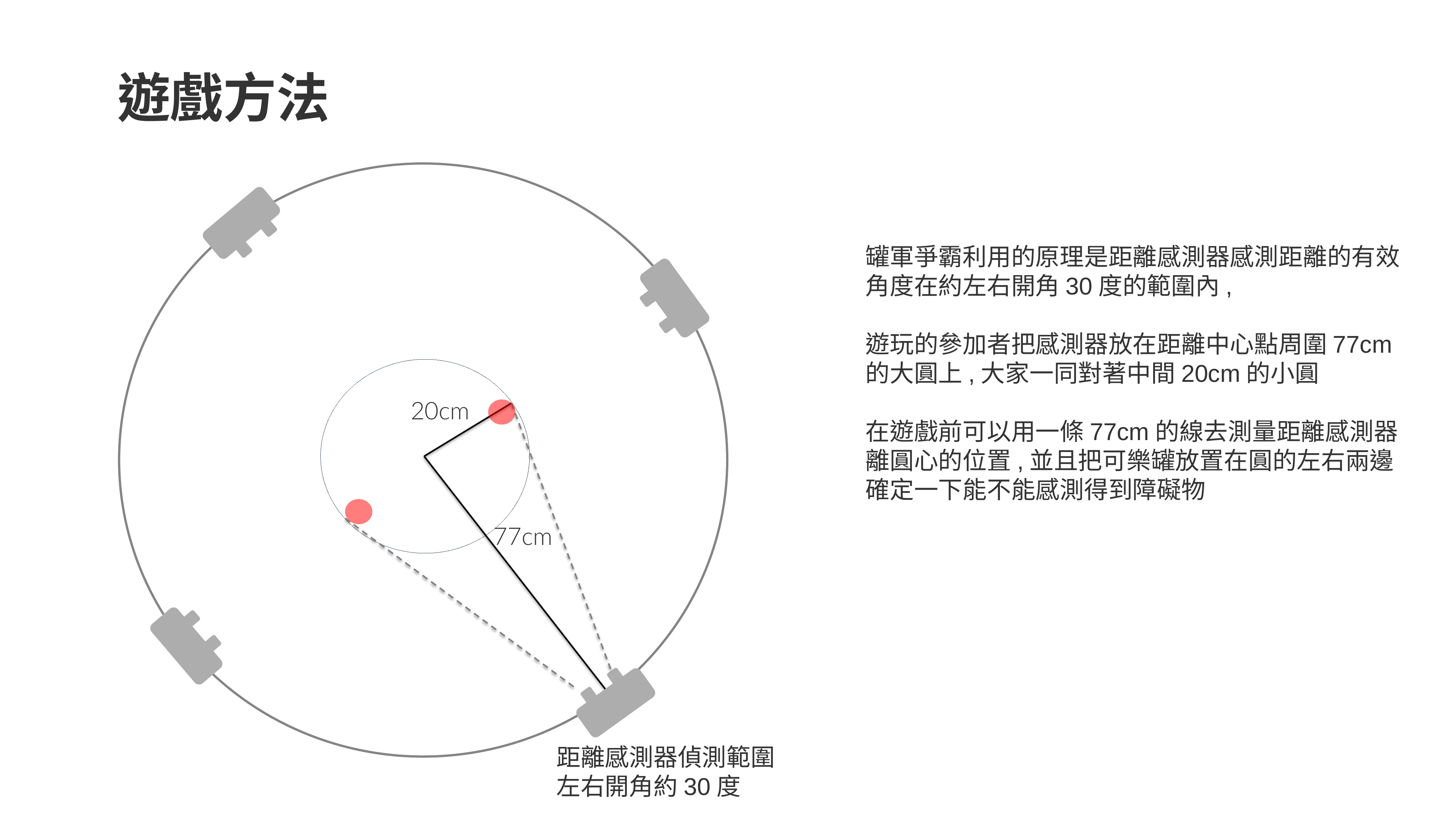

遊戲方法

罐軍爭霸利用的原理是距離感測器感測距離的有效角度在約左右開角30度的範圍內,

遊玩的參加者把感測器放在距離中心點周圍77cm的大圓上,大家一同對著中間20cm的小圓

在遊戲前可以用一條77cm的線去測量距離感測器離圓心的位置,並且把可樂罐放置在圓的左右兩邊確定一下能不能感測得到障礙物

20cm

77cm

距離感測器偵測範圍
左右開角約30度